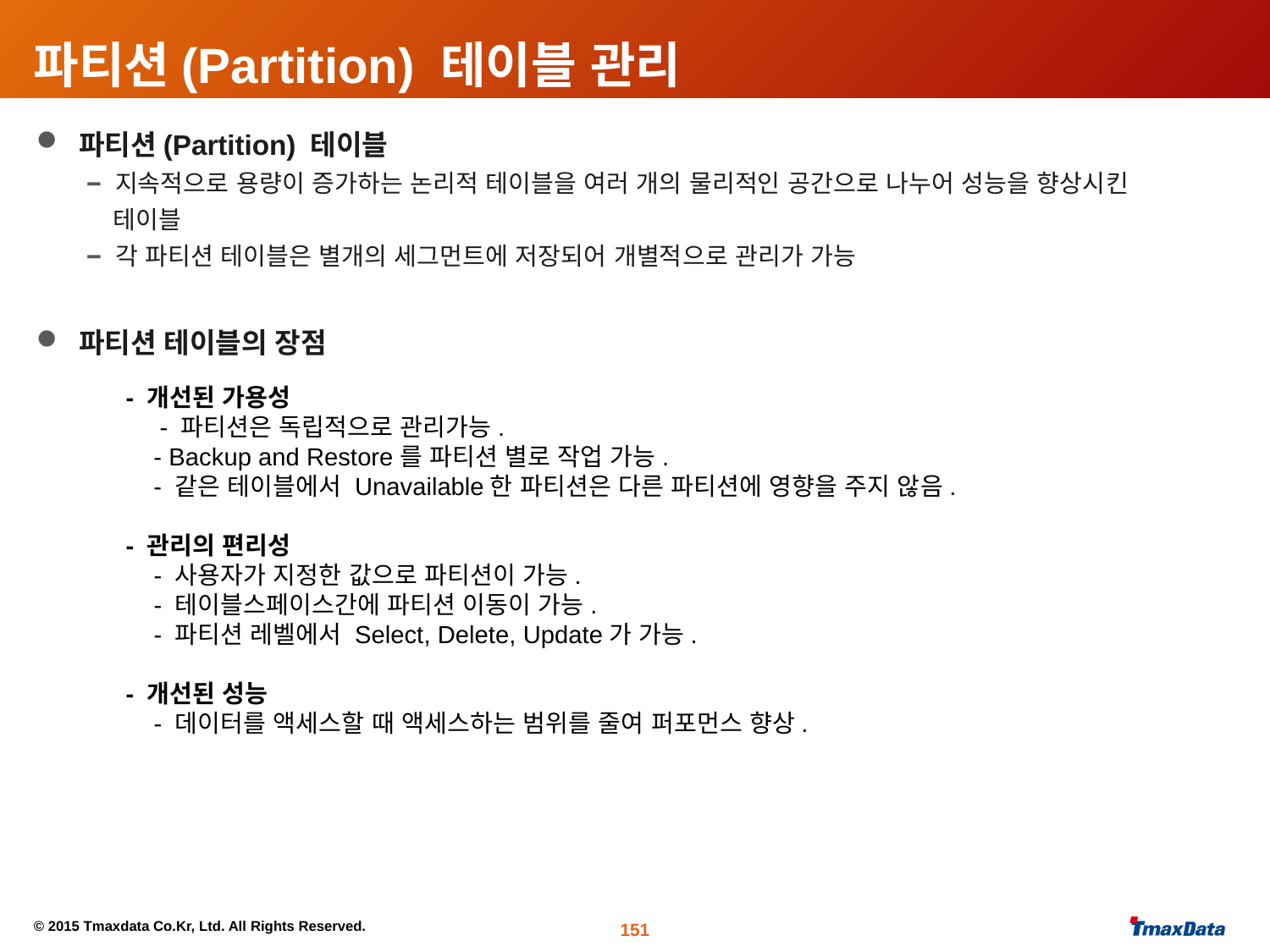

# 파티션(Partition) 테이블 관리
 파티션(Partition) 테이블
 지속적으로 용량이 증가하는 논리적 테이블을 여러 개의 물리적인 공간으로 나누어 성능을 향상시킨
   테이블
 각 파티션 테이블은 별개의 세그먼트에 저장되어 개별적으로 관리가 가능

 파티션 테이블의 장점

- 개선된 가용성
    - 파티션은 독립적으로 관리가능.
    - Backup and Restore를 파티션 별로 작업 가능.
    - 같은 테이블에서 Unavailable한 파티션은 다른 파티션에 영향을 주지 않음.

- 관리의 편리성
    - 사용자가 지정한 값으로 파티션이 가능.
    - 테이블스페이스간에 파티션 이동이 가능.
    - 파티션 레벨에서 Select, Delete, Update가 가능.

- 개선된 성능
    - 데이터를 액세스할 때 액세스하는 범위를 줄여 퍼포먼스 향상.